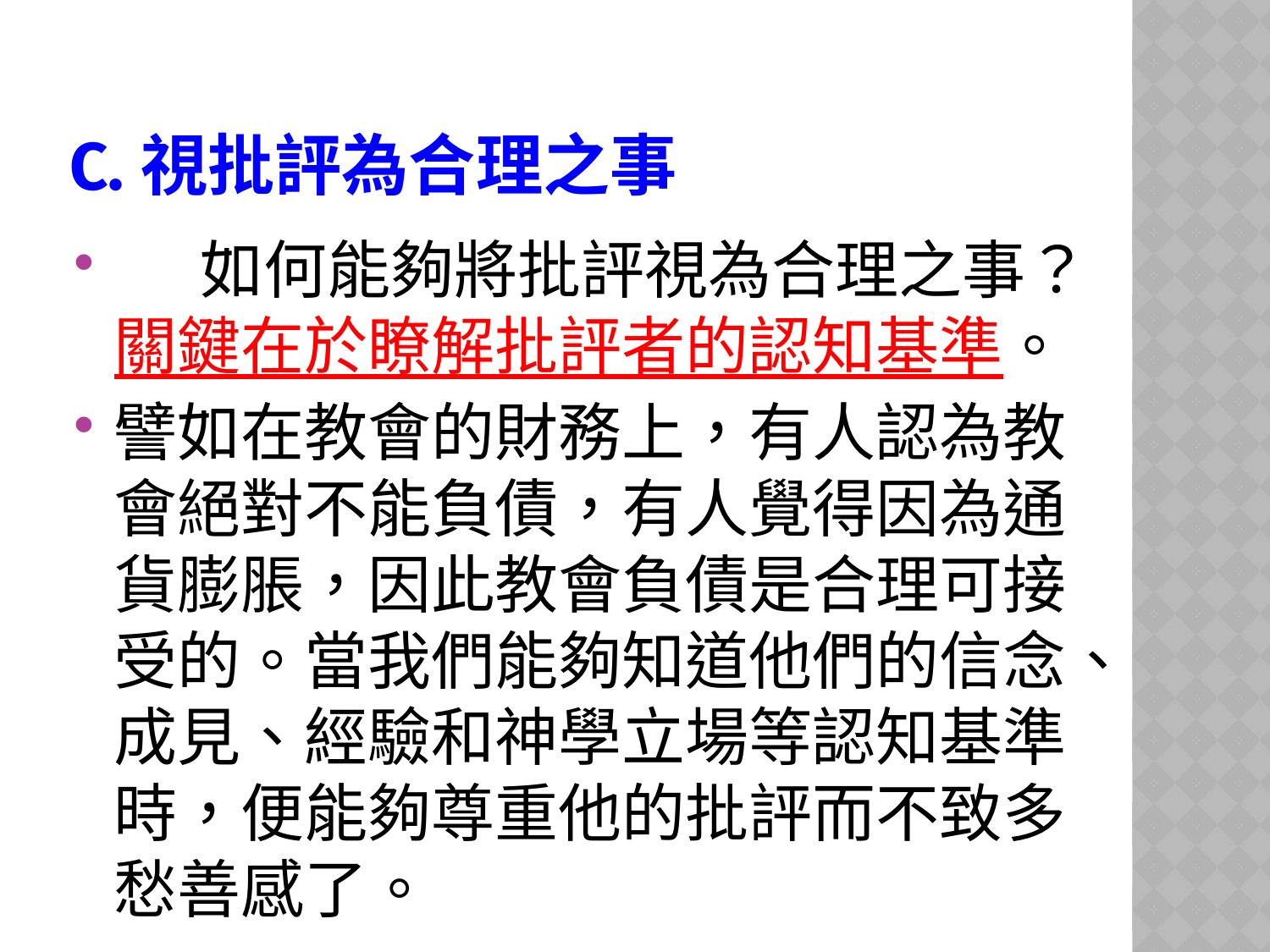

# C.視批評為合理之事
     如何能夠將批評視為合理之事？關鍵在於瞭解批評者的認知基準。
譬如在教會的財務上，有人認為教會絕對不能負債，有人覺得因為通貨膨脹，因此教會負債是合理可接受的。當我們能夠知道他們的信念、成見、經驗和神學立場等認知基準時，便能夠尊重他的批評而不致多愁善感了。